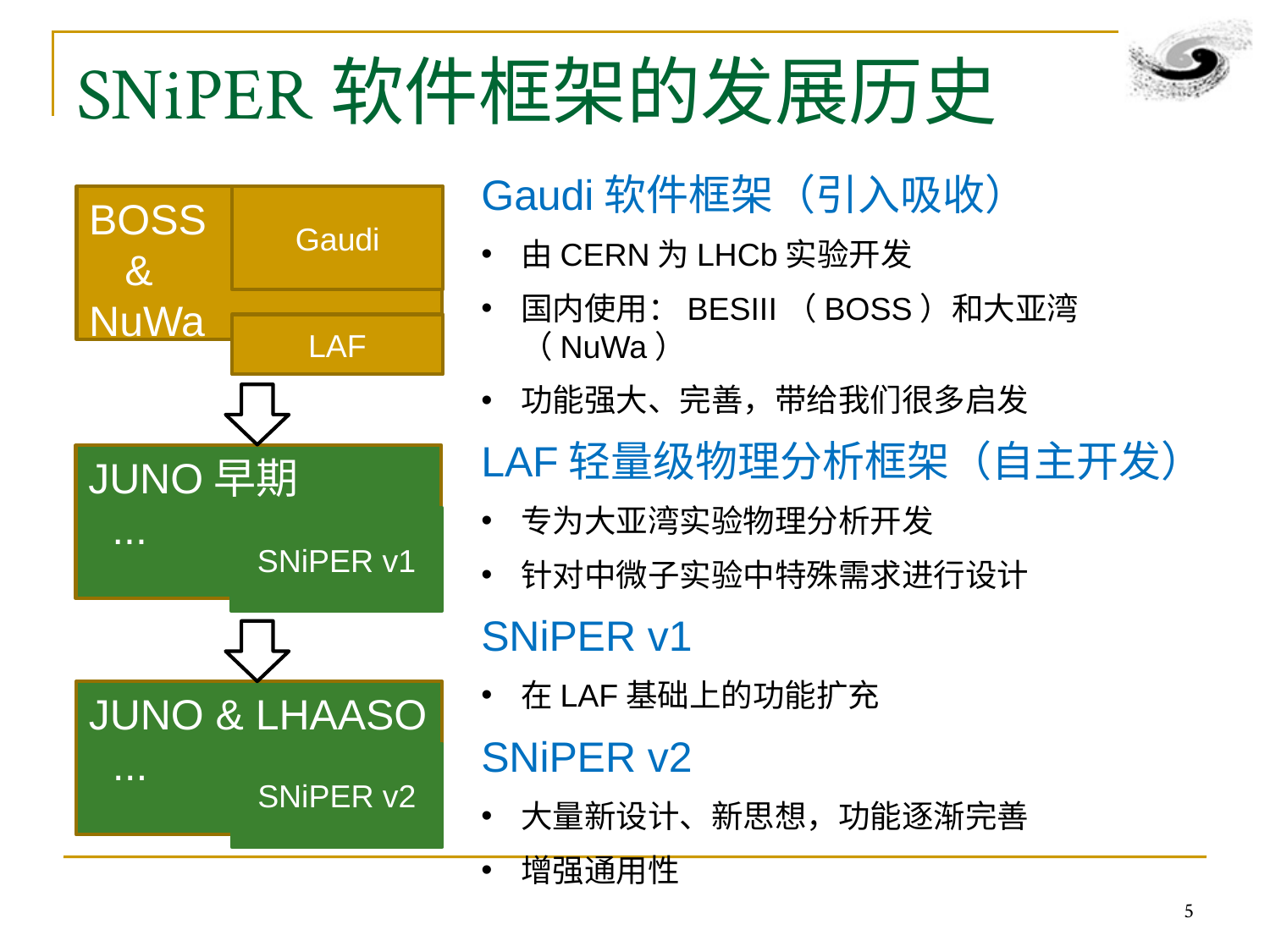

# SNiPER软件框架的发展历史
Gaudi软件框架（引入吸收）
由CERN为LHCb实验开发
国内使用：BESIII（BOSS）和大亚湾（NuWa）
功能强大、完善，带给我们很多启发
LAF轻量级物理分析框架（自主开发）
专为大亚湾实验物理分析开发
针对中微子实验中特殊需求进行设计
SNiPER v1
在LAF基础上的功能扩充
SNiPER v2
大量新设计、新思想，功能逐渐完善
增强通用性
BOSS
   &
NuWa
Gaudi
LAF
JUNO早期
  ...
SNiPER v1

JUNO & LHAASO
  ...
SNiPER v2
5